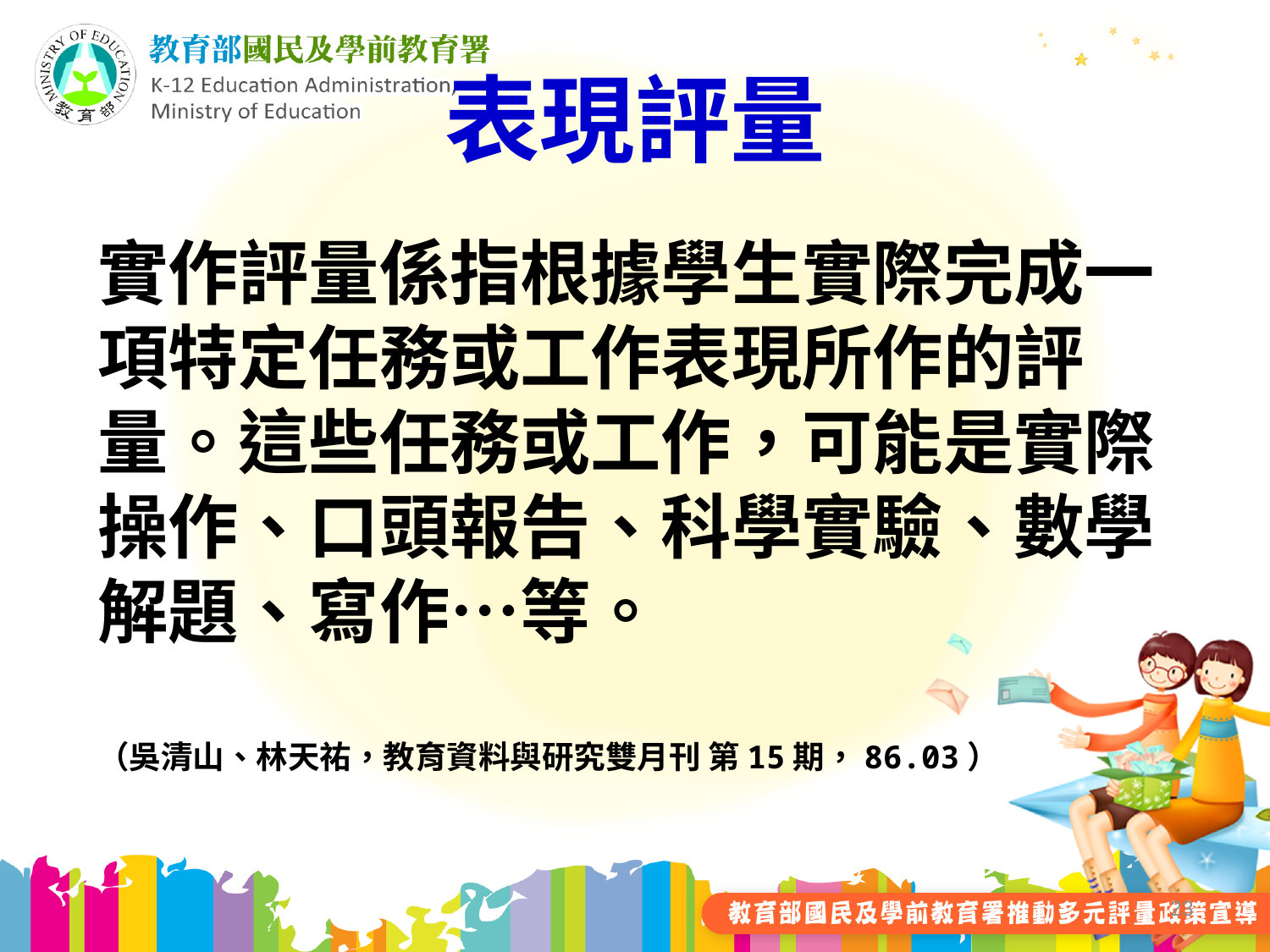

# 表現評量
實作評量係指根據學生實際完成一項特定任務或工作表現所作的評量。這些任務或工作，可能是實際操作、口頭報告、科學實驗、數學解題、寫作…等。

（吳清山、林天祐，教育資料與研究雙月刊 第15期，86.03）

23